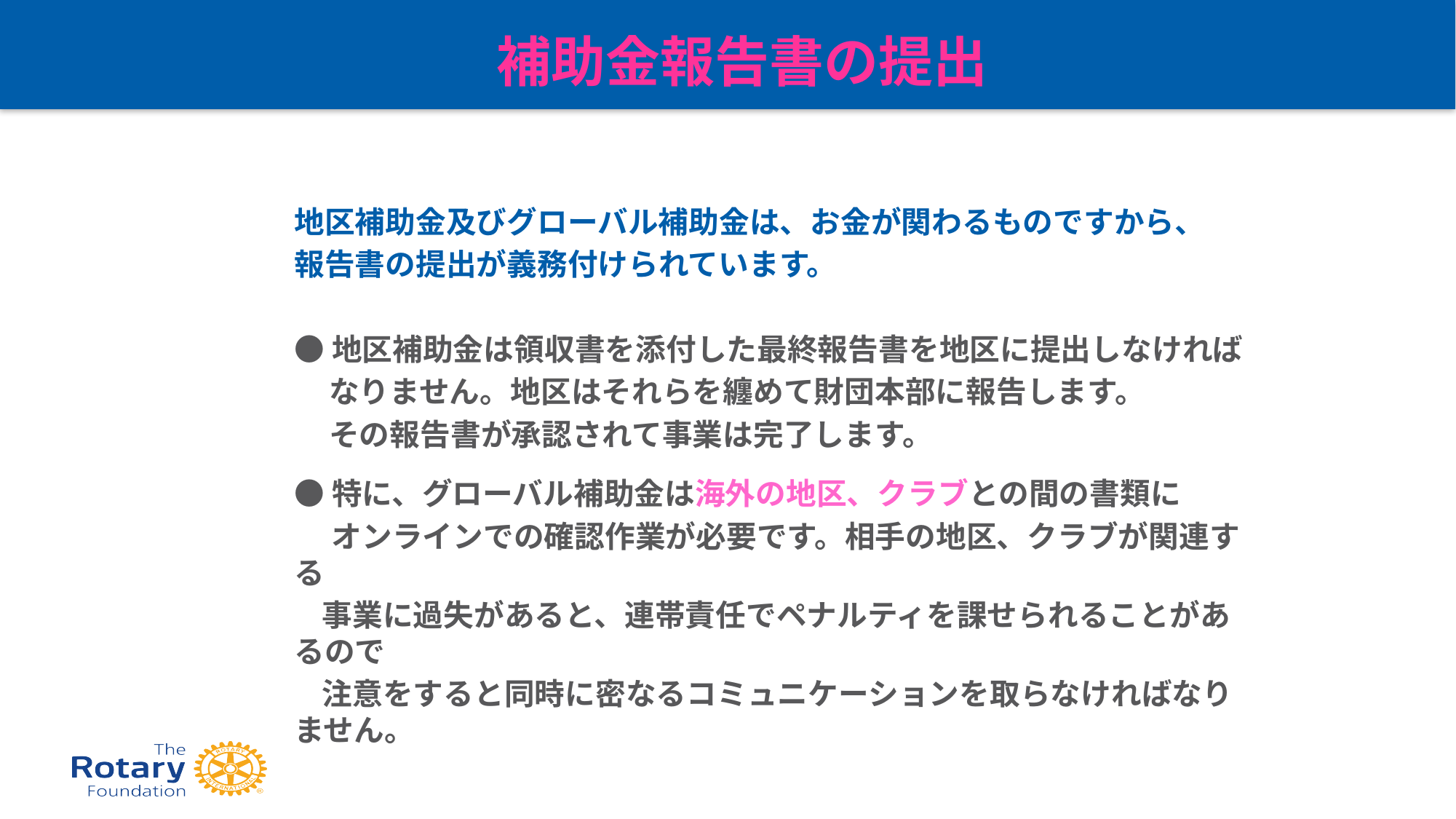

補助金報告書の提出
# 報告書の提出
地区補助金及びグローバル補助金は、お金が関わるものですから、
報告書の提出が義務付けられています。

●地区補助金は領収書を添付した最終報告書を地区に提出しなければ
    なりません。地区はそれらを纏めて財団本部に報告します。
    その報告書が承認されて事業は完了します。

●特に、グローバル補助金は海外の地区、クラブとの間の書類に
　 オンラインでの確認作業が必要です。相手の地区、クラブが関連する
   事業に過失があると、連帯責任でペナルティを課せられることがあるので
   注意をすると同時に密なるコミュニケーションを取らなければなりません。